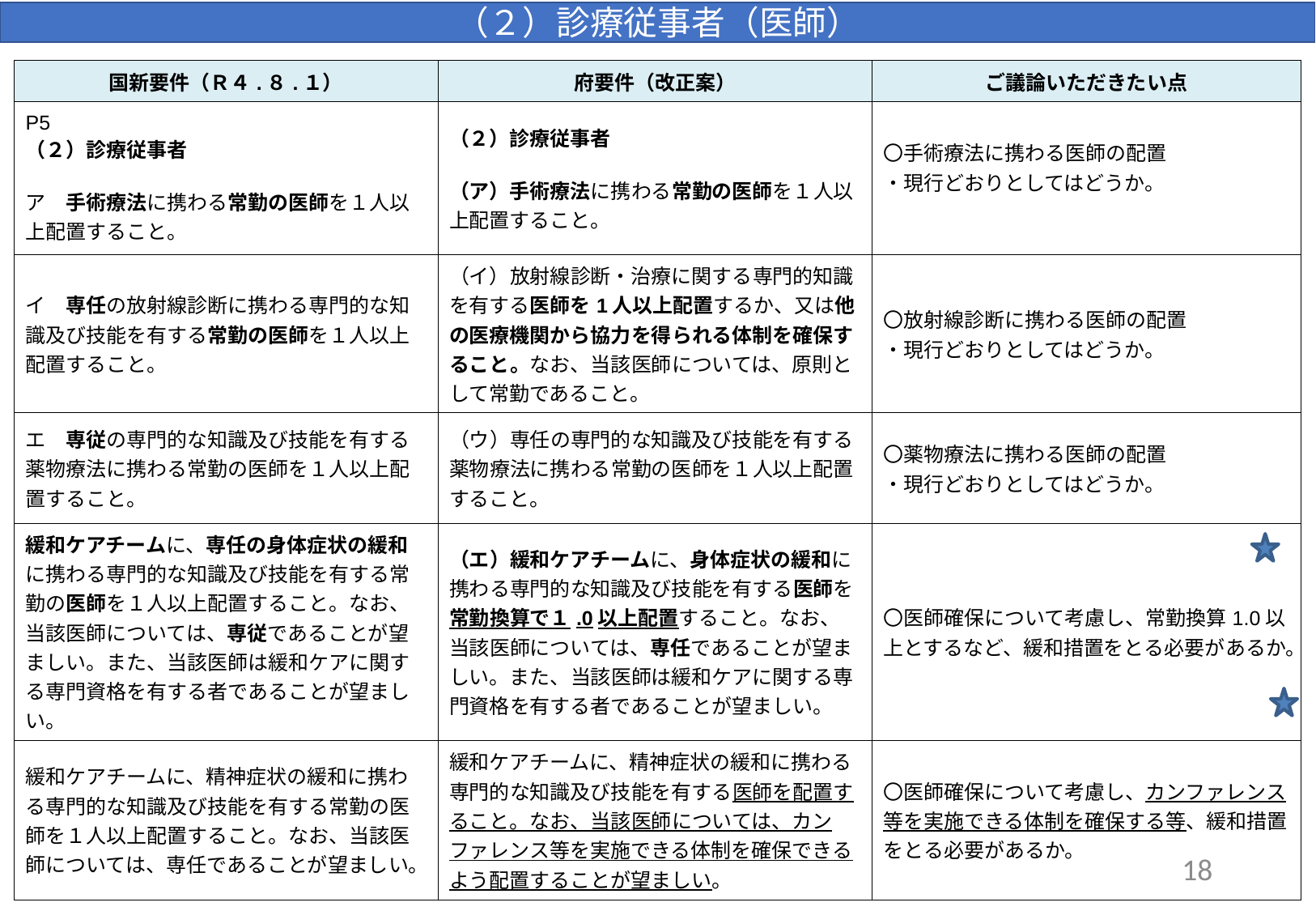

（２）診療従事者（医師）
| 国新要件（Ｒ４.８.１） | 府要件（改正案） | ご議論いただきたい点 |
| --- | --- | --- |
| P5 （２）診療従事者 ア　手術療法に携わる常勤の医師を１人以上配置すること。 | （２）診療従事者 （ア）手術療法に携わる常勤の医師を１人以上配置すること。 | 〇手術療法に携わる医師の配置 ・現行どおりとしてはどうか。 |
| イ　専任の放射線診断に携わる専門的な知識及び技能を有する常勤の医師を１人以上配置すること。 | （イ）放射線診断・治療に関する専門的知識を有する医師を1人以上配置するか、又は他の医療機関から協力を得られる体制を確保すること。なお、当該医師については、原則として常勤であること。 | 〇放射線診断に携わる医師の配置 ・現行どおりとしてはどうか。 |
| エ　専従の専門的な知識及び技能を有する薬物療法に携わる常勤の医師を１人以上配置すること。 | （ウ）専任の専門的な知識及び技能を有する薬物療法に携わる常勤の医師を１人以上配置すること。 | 〇薬物療法に携わる医師の配置 ・現行どおりとしてはどうか。 |
| 緩和ケアチームに、専任の身体症状の緩和に携わる専門的な知識及び技能を有する常勤の医師を１人以上配置すること。なお、当該医師については、専従であることが望ましい。また、当該医師は緩和ケアに関する専門資格を有する者であることが望ましい。 | （エ）緩和ケアチームに、身体症状の緩和に携わる専門的な知識及び技能を有する医師を常勤換算で１.0以上配置すること。なお、当該医師については、専任であることが望ましい。また、当該医師は緩和ケアに関する専門資格を有する者であることが望ましい。 | 〇医師確保について考慮し、常勤換算1.0以上とするなど、緩和措置をとる必要があるか。 |
| 緩和ケアチームに、精神症状の緩和に携わる専門的な知識及び技能を有する常勤の医師を１人以上配置すること。なお、当該医師については、専任であることが望ましい。 | 緩和ケアチームに、精神症状の緩和に携わる専門的な知識及び技能を有する医師を配置すること。なお、当該医師については、カンファレンス等を実施できる体制を確保できるよう配置することが望ましい。 | 〇医師確保について考慮し、カンファレンス等を実施できる体制を確保する等、緩和措置をとる必要があるか。 |

18